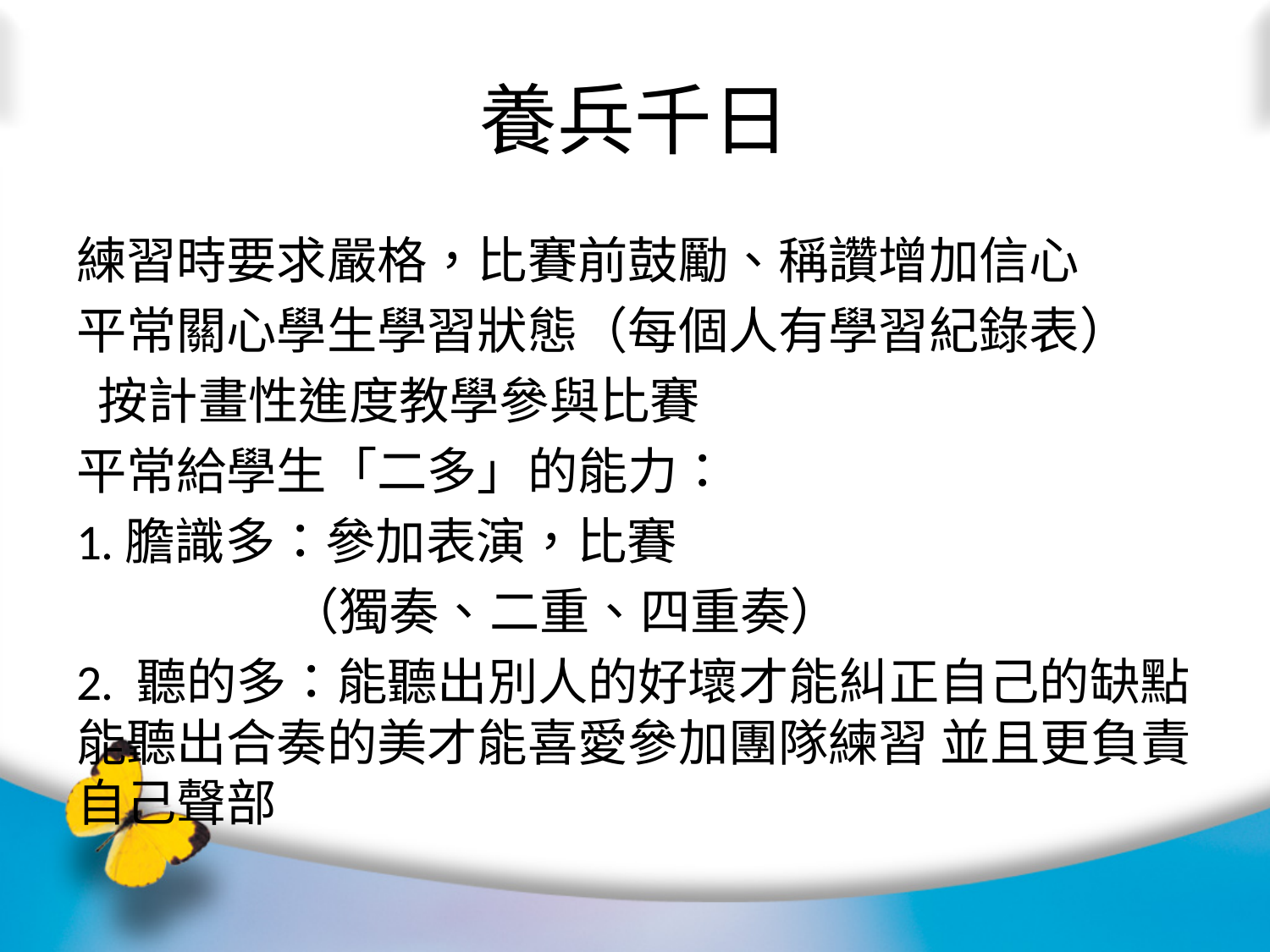

# 養兵千日
練習時要求嚴格，比賽前鼓勵、稱讚增加信心
平常關心學生學習狀態（每個人有學習紀錄表）
 按計畫性進度教學參與比賽
平常給學生「二多」的能力：
1.膽識多：參加表演，比賽
                  （獨奏、二重、四重奏）
2. 聽的多：能聽出別人的好壞才能糾正自己的缺點 能聽出合奏的美才能喜愛參加團隊練習 並且更負責自己聲部